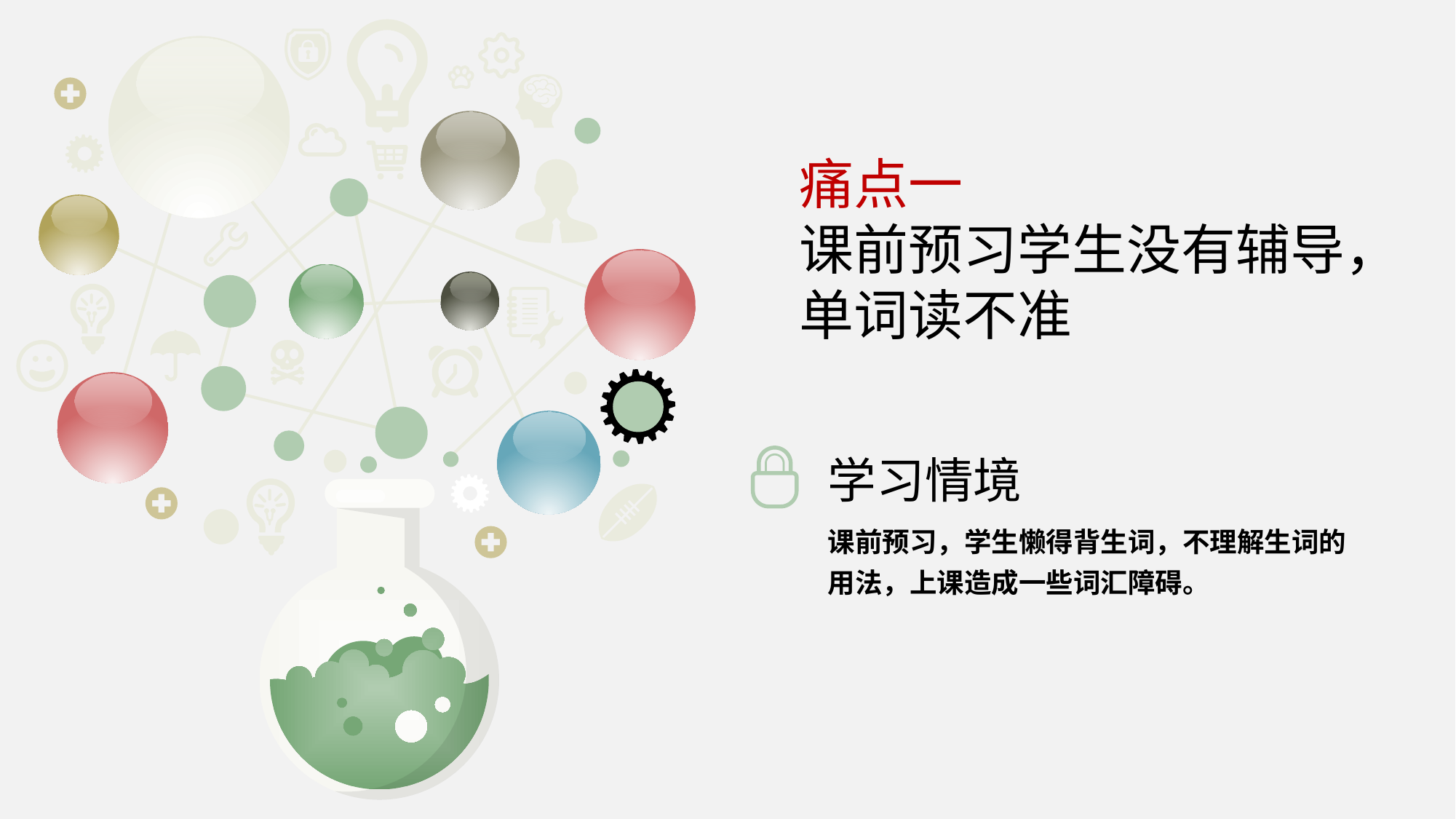

痛点一
课前预习学生没有辅导，单词读不准

学习情境
课前预习，学生懒得背生词，不理解生词的用法，上课造成一些词汇障碍。